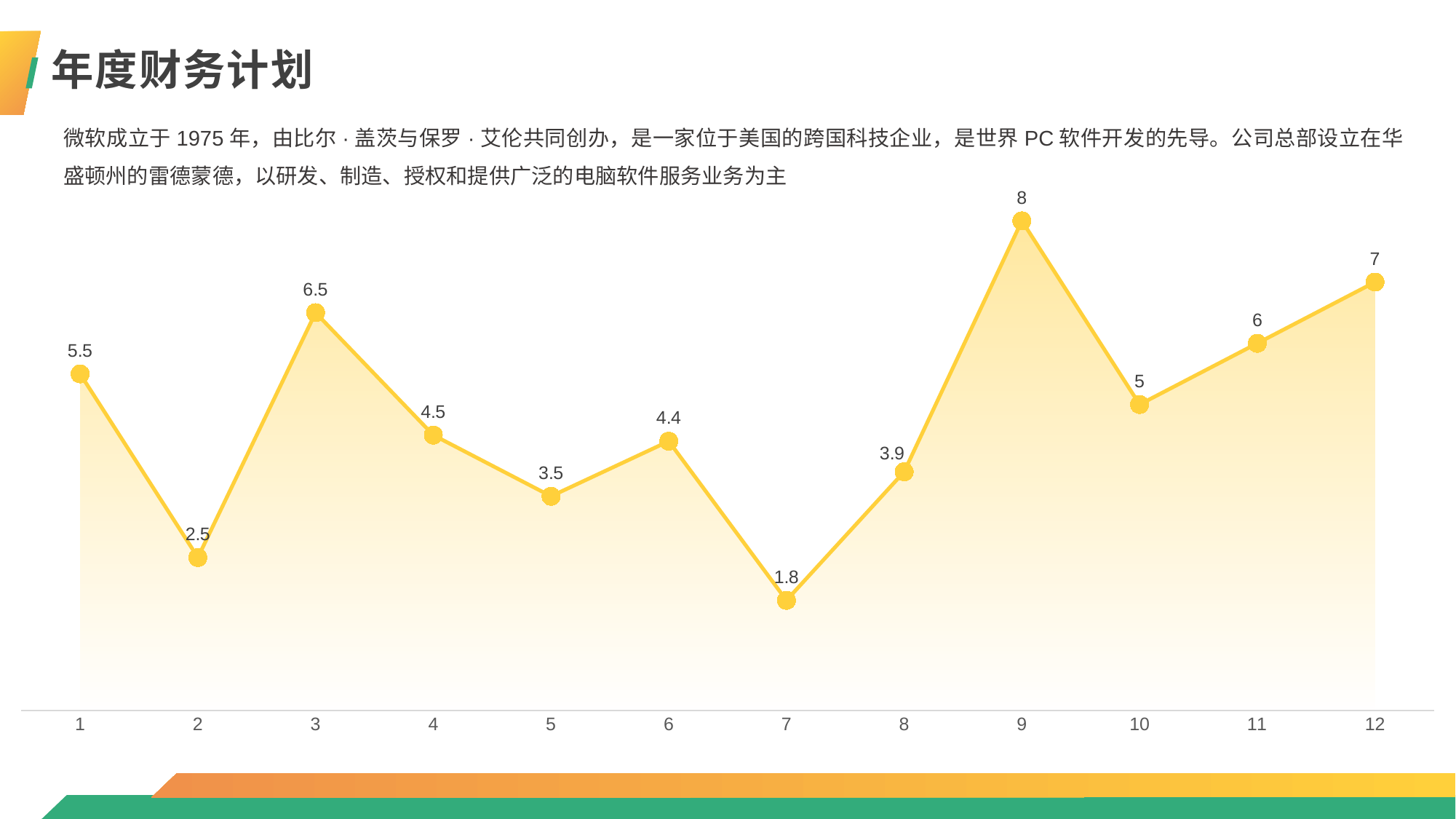

年度财务计划
微软成立于1975年，由比尔·盖茨与保罗·艾伦共同创办，是一家位于美国的跨国科技企业，是世界PC软件开发的先导。公司总部设立在华盛顿州的雷德蒙德，以研发、制造、授权和提供广泛的电脑软件服务业务为主

### Chart

| Category | 系列 1 | 辅助 |
|---|---|---|
| 1 | 5.5 | 5.5 |
| 2 | 2.5 | 2.5 |
| 3 | 6.5 | 6.5 |
| 4 | 4.5 | 4.5 |
| 5 | 3.5 | 3.5 |
| 6 | 4.4 | 4.4 |
| 7 | 1.8 | 1.8 |
| 8 | 3.9 | 3.9 |
| 9 | 8.0 | 8.0 |
| 10 | 5.0 | 5.0 |
| 11 | 6.0 | 6.0 |
| 12 | 7.0 | 7.0 |